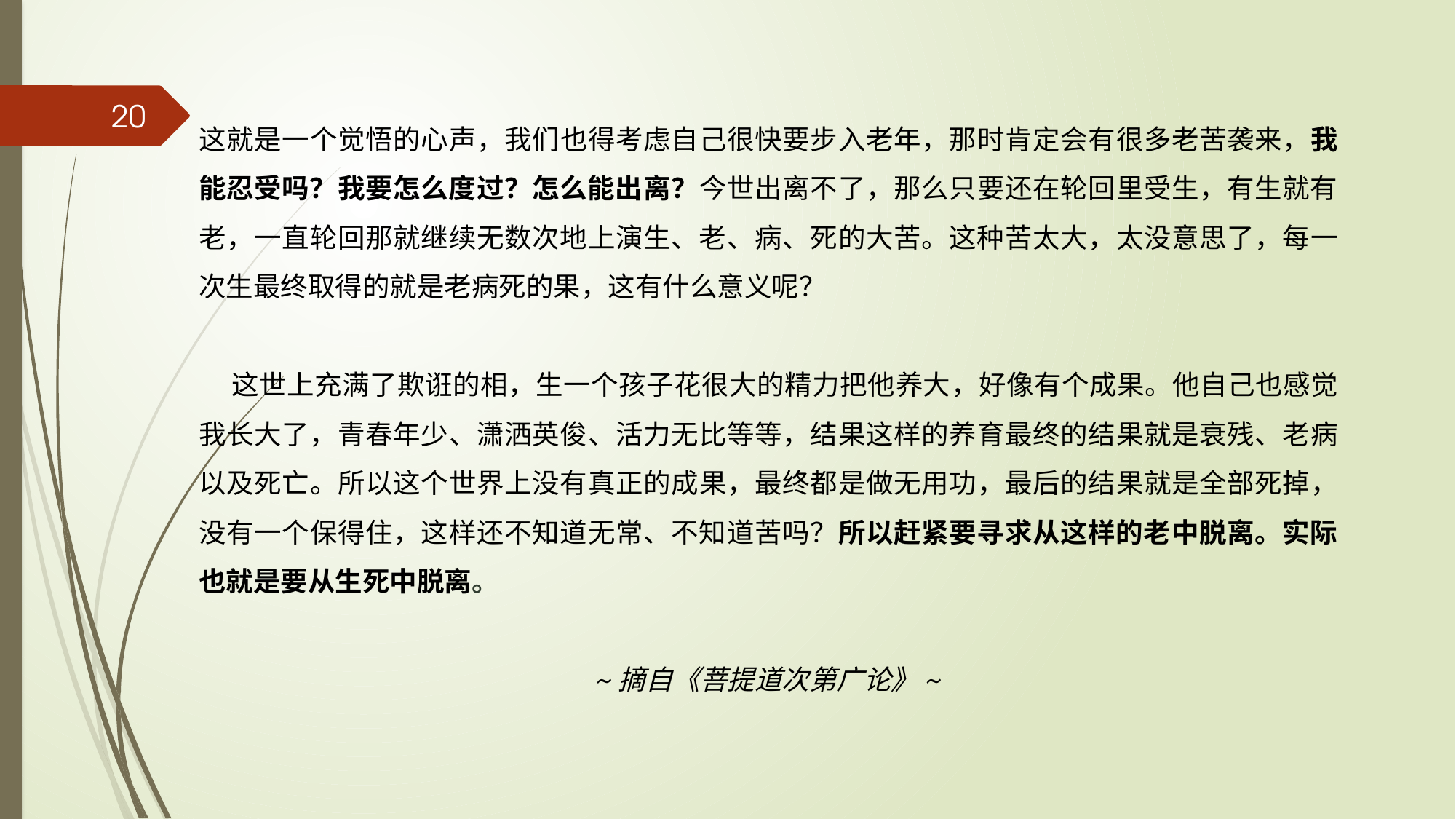

20
这就是一个觉悟的心声，我们也得考虑自己很快要步入老年，那时肯定会有很多老苦袭来，我能忍受吗？我要怎么度过？怎么能出离？今世出离不了，那么只要还在轮回里受生，有生就有老，一直轮回那就继续无数次地上演生、老、病、死的大苦。这种苦太大，太没意思了，每一次生最终取得的就是老病死的果，这有什么意义呢？

    这世上充满了欺诳的相，生一个孩子花很大的精力把他养大，好像有个成果。他自己也感觉我长大了，青春年少、潇洒英俊、活力无比等等，结果这样的养育最终的结果就是衰残、老病以及死亡。所以这个世界上没有真正的成果，最终都是做无用功，最后的结果就是全部死掉，没有一个保得住，这样还不知道无常、不知道苦吗？所以赶紧要寻求从这样的老中脱离。实际也就是要从生死中脱离。

~摘自《菩提道次第广论》~